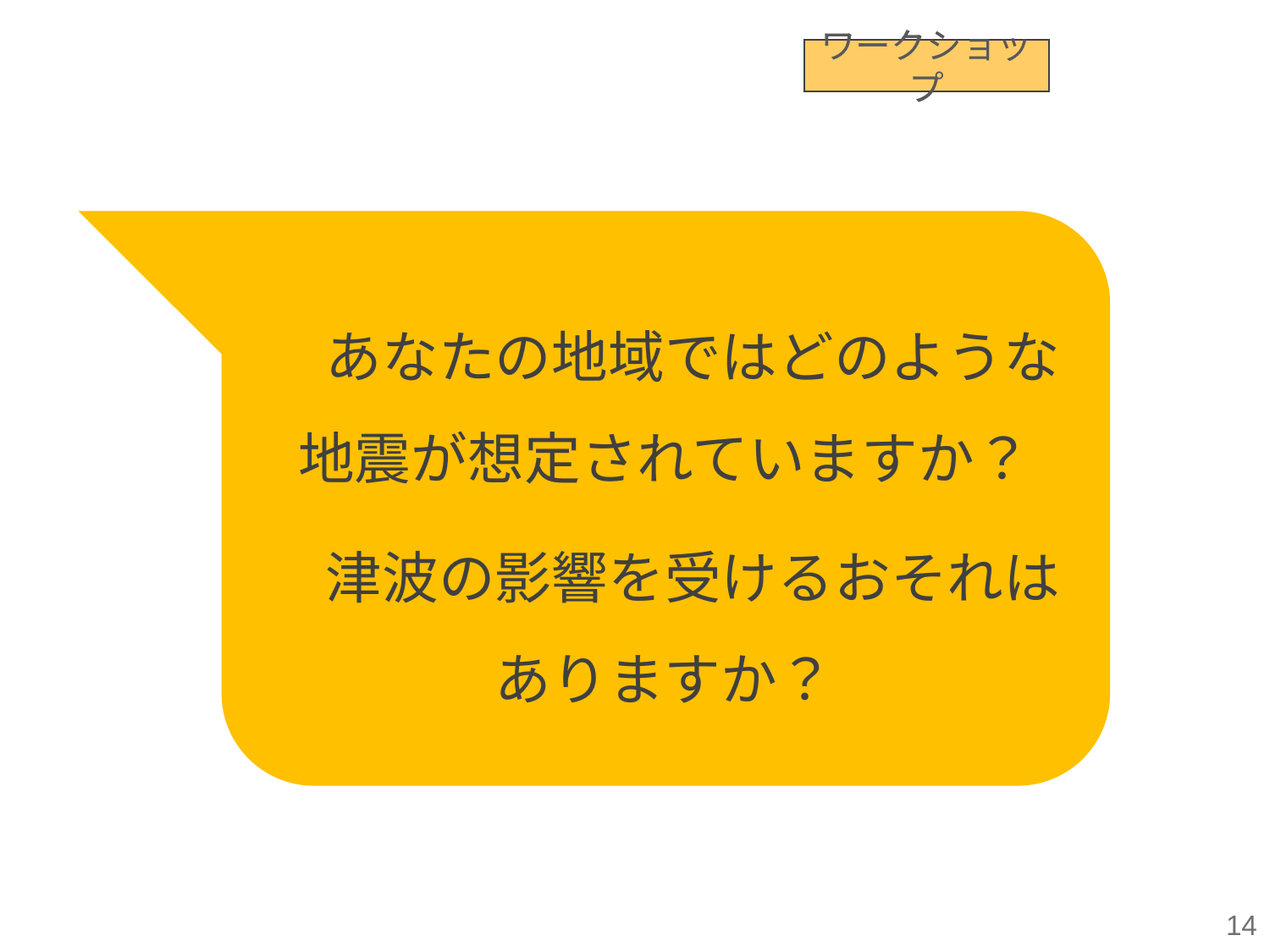

ワークショップ
　あなたの地域ではどのような
地震が想定されていますか？
　津波の影響を受けるおそれは
ありますか？
14